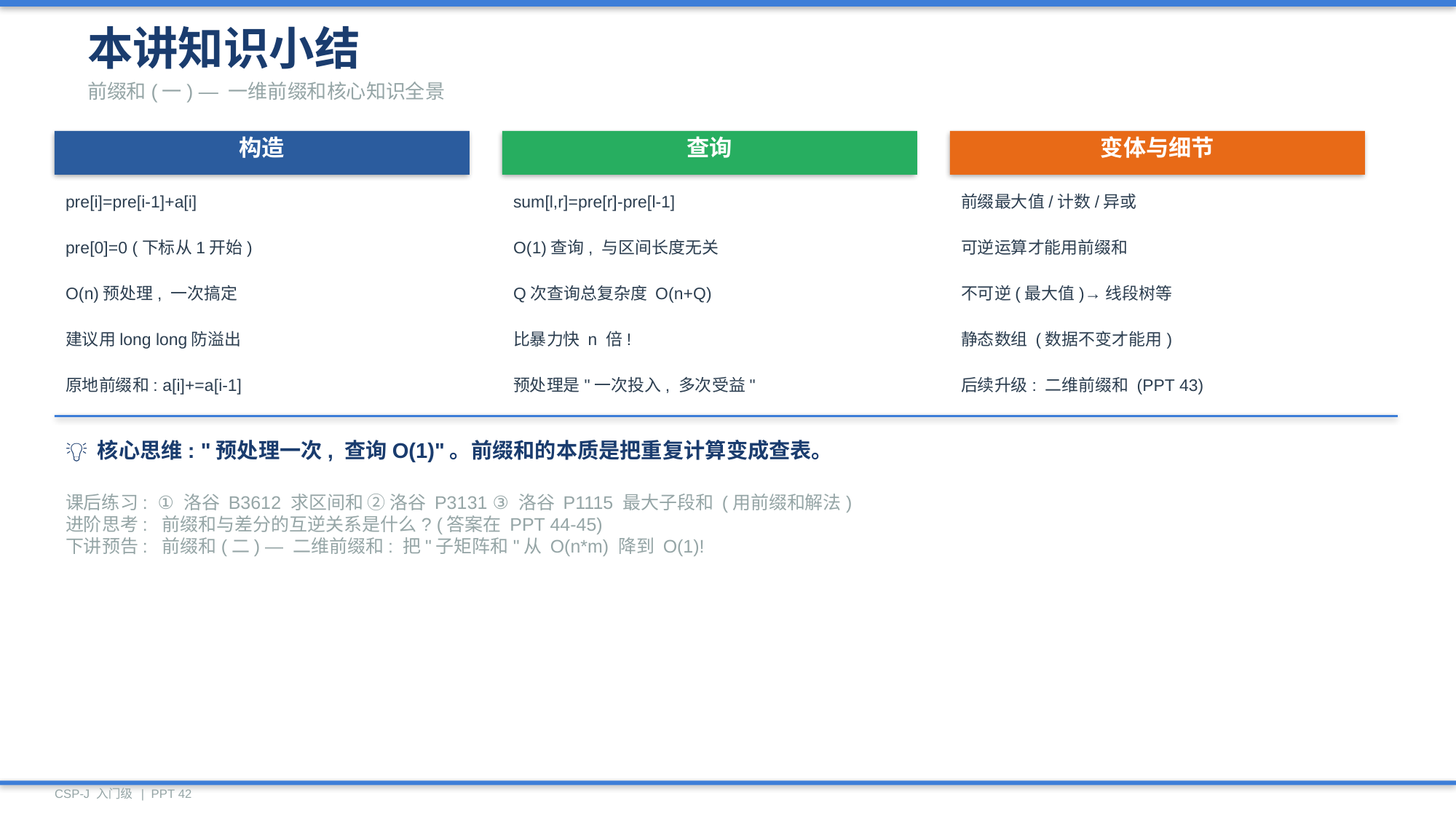

本讲知识小结
前缀和(一) — 一维前缀和核心知识全景

构造
查询
变体与细节
pre[i]=pre[i-1]+a[i]
sum[l,r]=pre[r]-pre[l-1]
前缀最大值/计数/异或
pre[0]=0 (下标从1开始)
O(1)查询, 与区间长度无关
可逆运算才能用前缀和
O(n)预处理, 一次搞定
Q次查询总复杂度 O(n+Q)
不可逆(最大值)→线段树等
建议用long long防溢出
比暴力快 n 倍!
静态数组 (数据不变才能用)
原地前缀和: a[i]+=a[i-1]
预处理是"一次投入, 多次受益"
后续升级: 二维前缀和 (PPT 43)

💡 核心思维: "预处理一次, 查询O(1)"。前缀和的本质是把重复计算变成查表。
课后练习:  ① 洛谷 B3612 求区间和 ② 洛谷 P3131 ③ 洛谷 P1115 最大子段和 (用前缀和解法)
进阶思考:  前缀和与差分的互逆关系是什么? (答案在 PPT 44-45)
下讲预告:  前缀和(二) — 二维前缀和: 把"子矩阵和"从 O(n*m) 降到 O(1)!

CSP-J 入门级  |  PPT 42